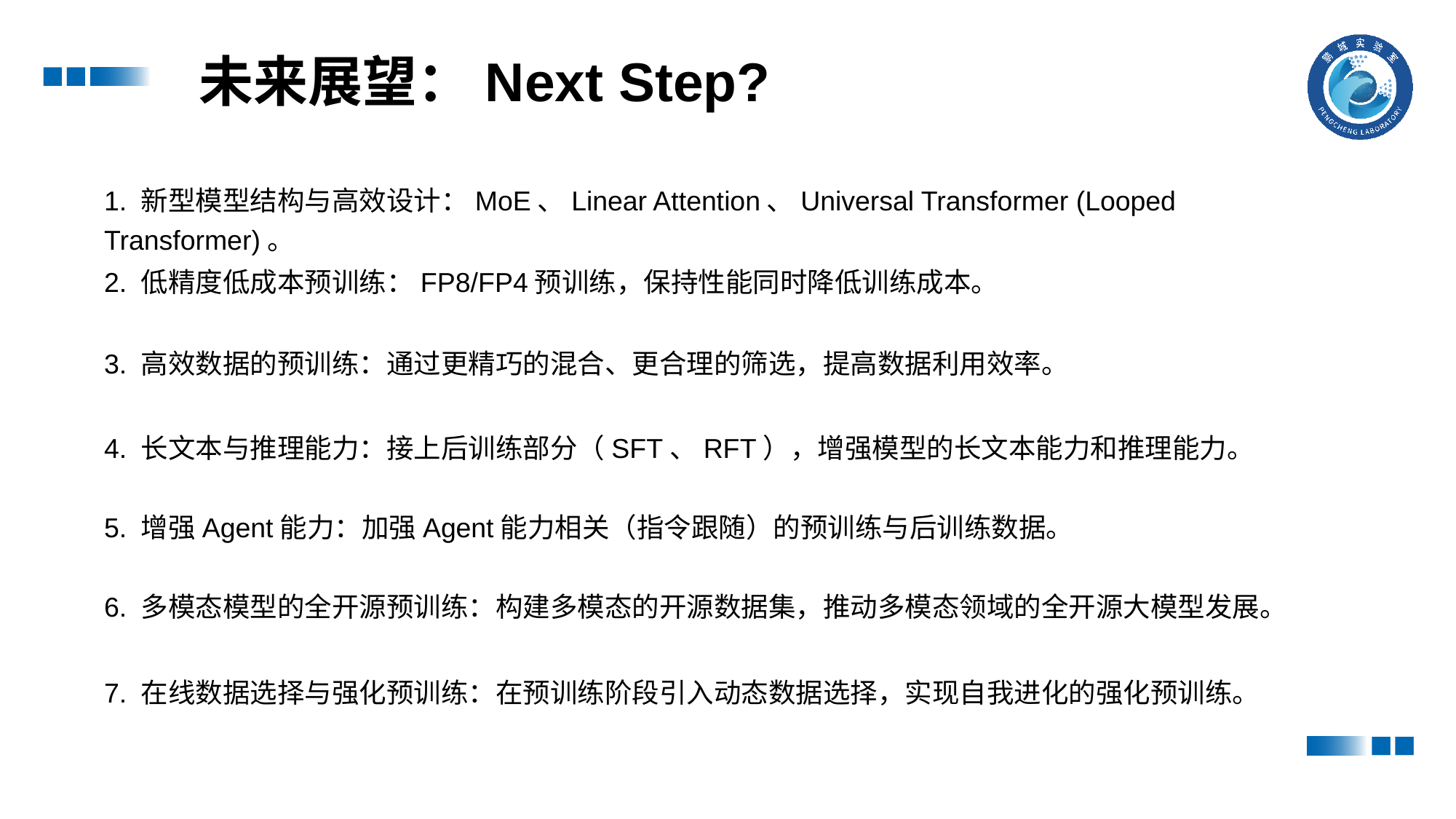

未来展望：Next Step?
1. 新型模型结构与高效设计：MoE、Linear Attention、Universal Transformer (Looped Transformer)。
2. 低精度低成本预训练：FP8/FP4预训练，保持性能同时降低训练成本。
3. 高效数据的预训练：通过更精巧的混合、更合理的筛选，提高数据利用效率。
4. 长文本与推理能力：接上后训练部分（SFT、RFT），增强模型的长文本能力和推理能力。
5. 增强Agent能力：加强Agent能力相关（指令跟随）的预训练与后训练数据。
6. 多模态模型的全开源预训练：构建多模态的开源数据集，推动多模态领域的全开源大模型发展。
7. 在线数据选择与强化预训练：在预训练阶段引入动态数据选择，实现自我进化的强化预训练。